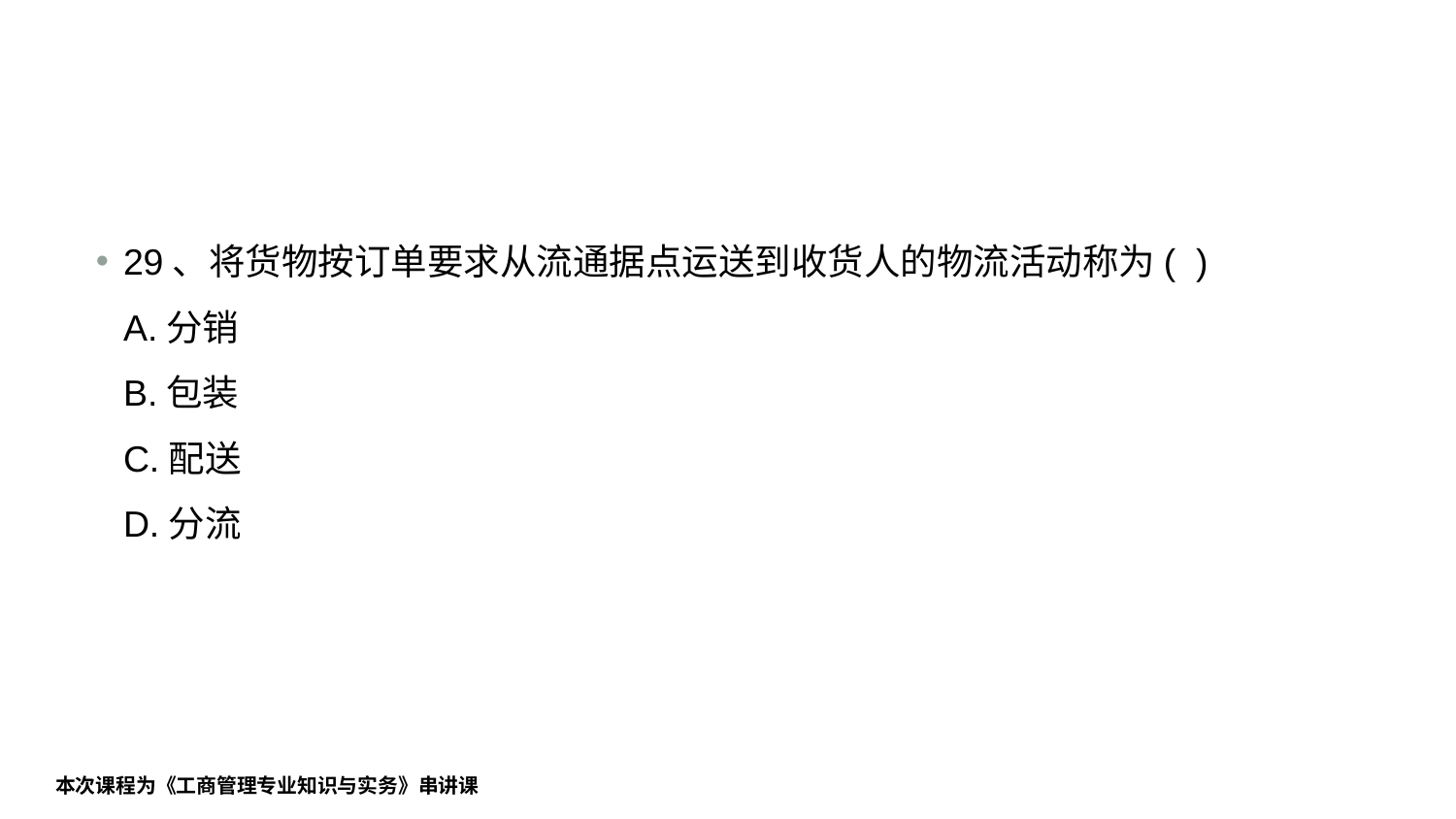

#

29、将货物按订单要求从流通据点运送到收货人的物流活动称为(  )
A.分销
B.包装
C.配送
D.分流